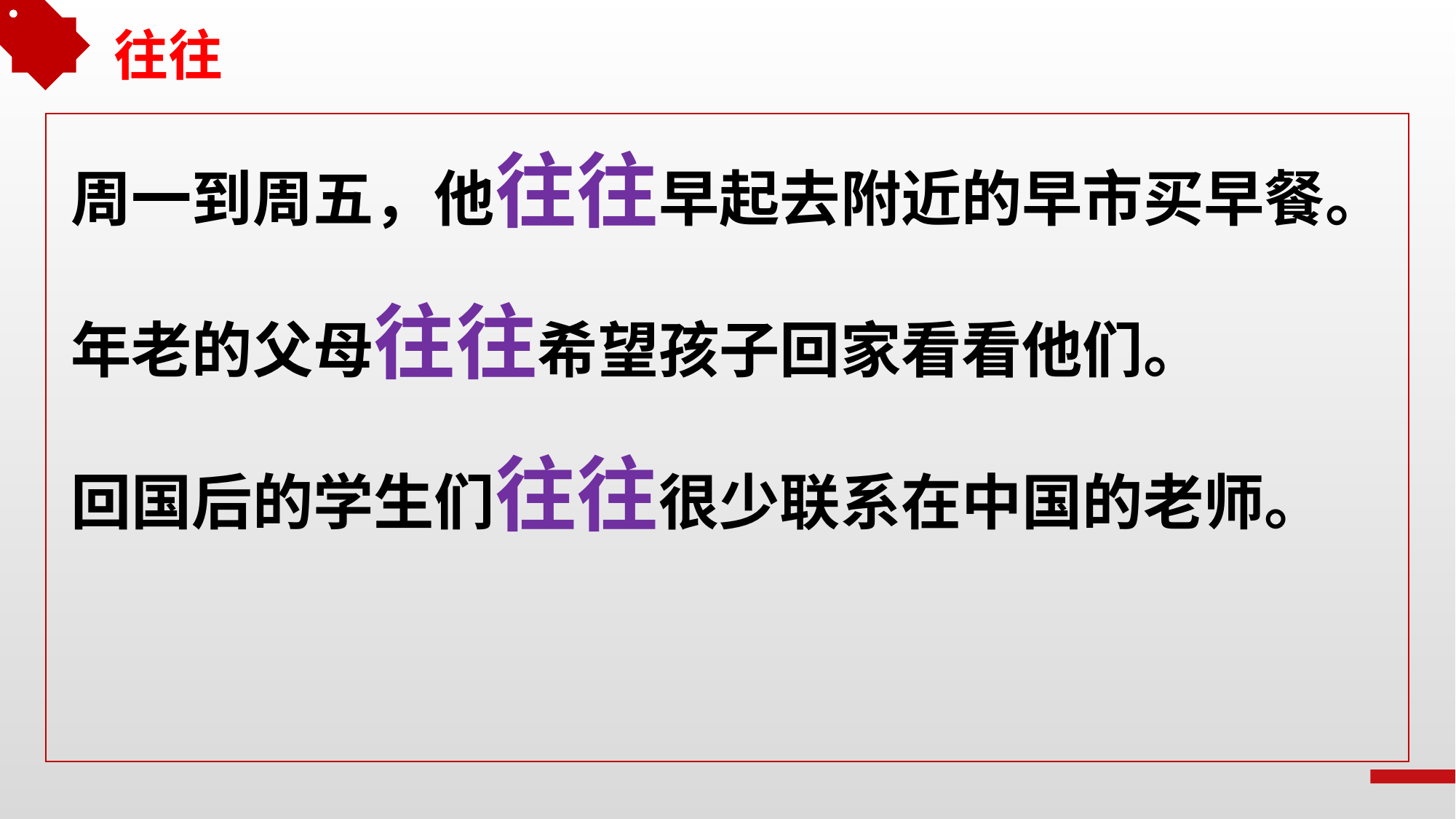

往往

周一到周五，他往往早起去附近的早市买早餐。
年老的父母往往希望孩子回家看看他们。
回国后的学生们往往很少联系在中国的老师。